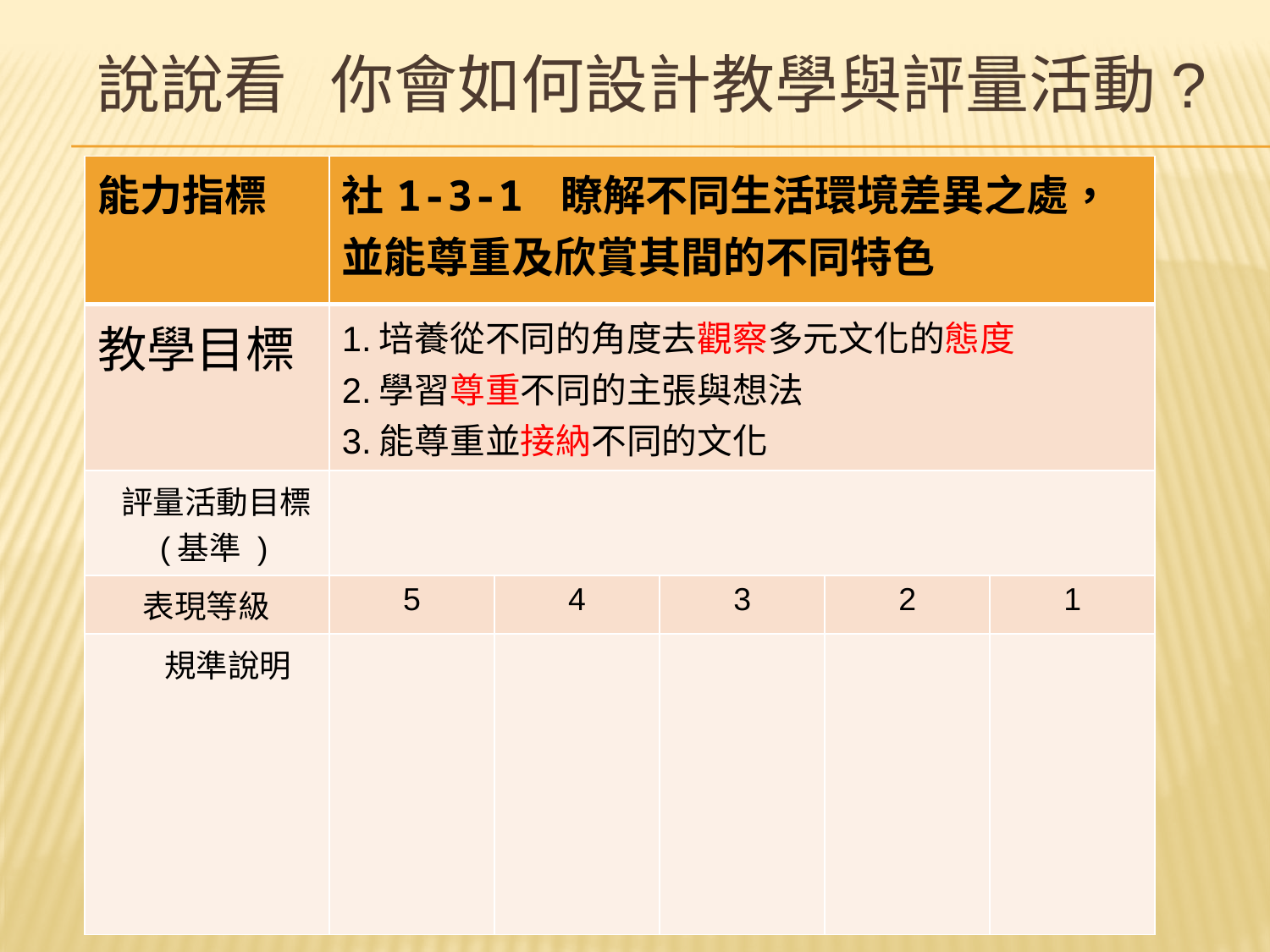

# 說說看   你會如何設計教學與評量活動?
| 能力指標 | 社1-3-1 瞭解不同生活環境差異之處，並能尊重及欣賞其間的不同特色 |  |  |  |  |
| --- | --- | --- | --- | --- | --- |
| 教學目標 | 1.培養從不同的角度去觀察多元文化的態度 2.學習尊重不同的主張與想法 3.能尊重並接納不同的文化 |  |  |  |  |
| 評量活動目標 (基準 ) |  |  |  |  |  |
| 表現等級 | 5 | 4 | 3 | 2 | 1 |
| 規準說明 |  |  |  |  |  |